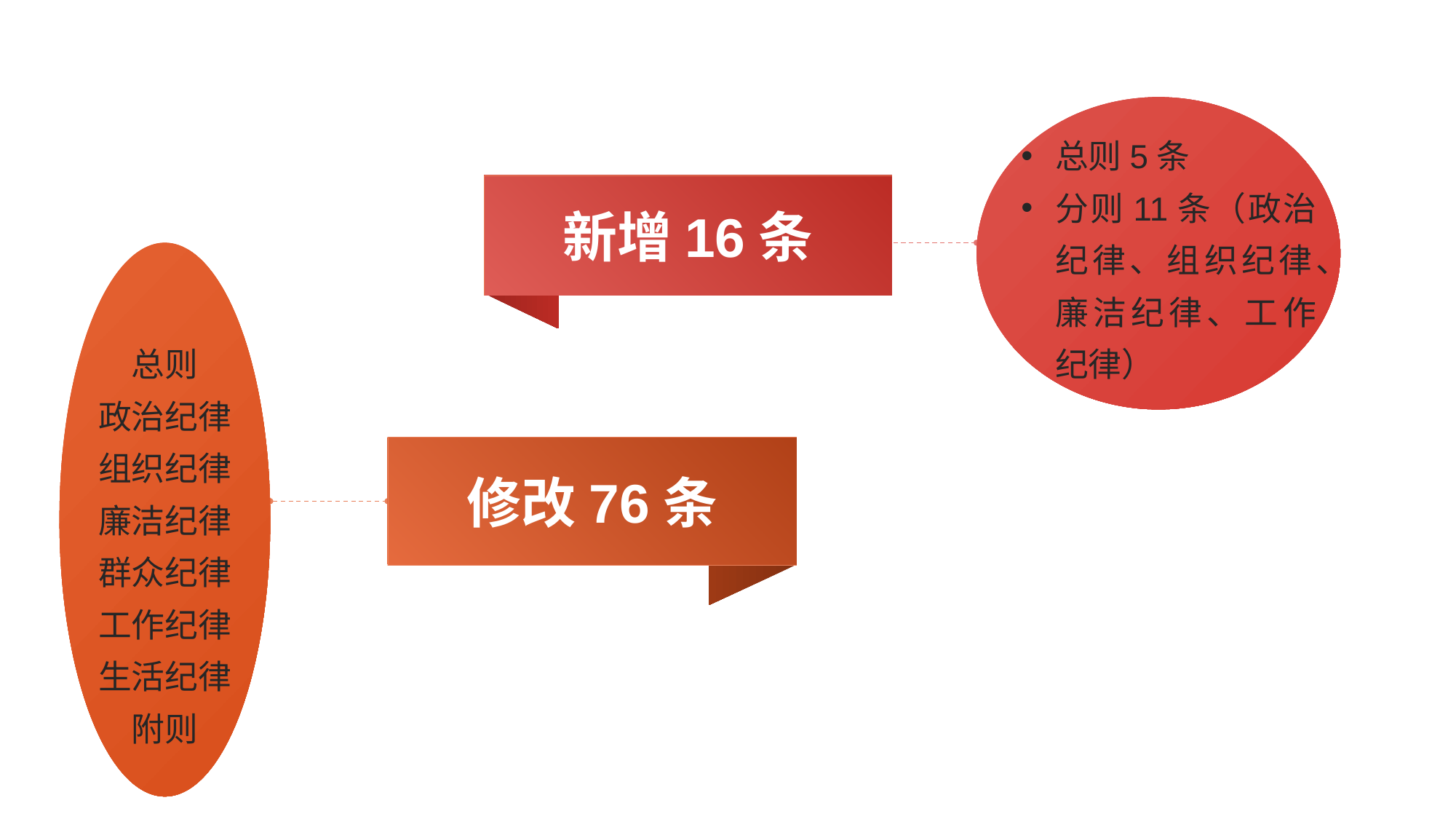

总则5条
分则11条（政治纪律、组织纪律、廉洁纪律、工作纪律）
新增16条

总则
政治纪律
组织纪律
廉洁纪律
群众纪律
工作纪律
生活纪律
附则
修改76条